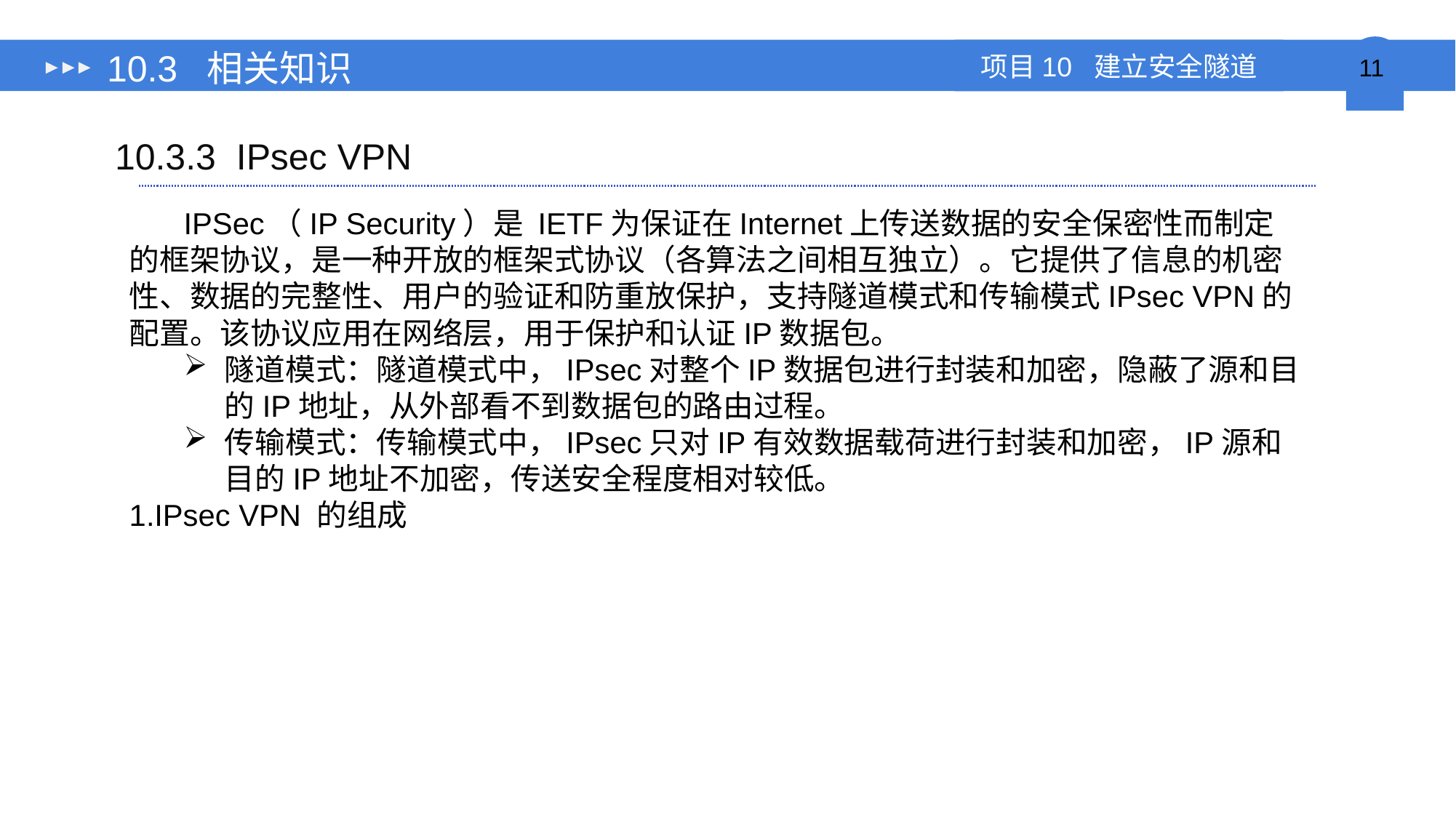

# 10.3  相关知识
10.3.3  IPsec VPN

IPSec（IP Security）是 IETF为保证在Internet上传送数据的安全保密性而制定的框架协议，是一种开放的框架式协议（各算法之间相互独立）。它提供了信息的机密性、数据的完整性、用户的验证和防重放保护，支持隧道模式和传输模式IPsec VPN的配置。该协议应用在网络层，用于保护和认证IP数据包。
隧道模式：隧道模式中，IPsec对整个IP数据包进行封装和加密，隐蔽了源和目的IP地址，从外部看不到数据包的路由过程。
传输模式：传输模式中，IPsec只对IP有效数据载荷进行封装和加密，IP源和目的IP地址不加密，传送安全程度相对较低。
1.IPsec VPN 的组成